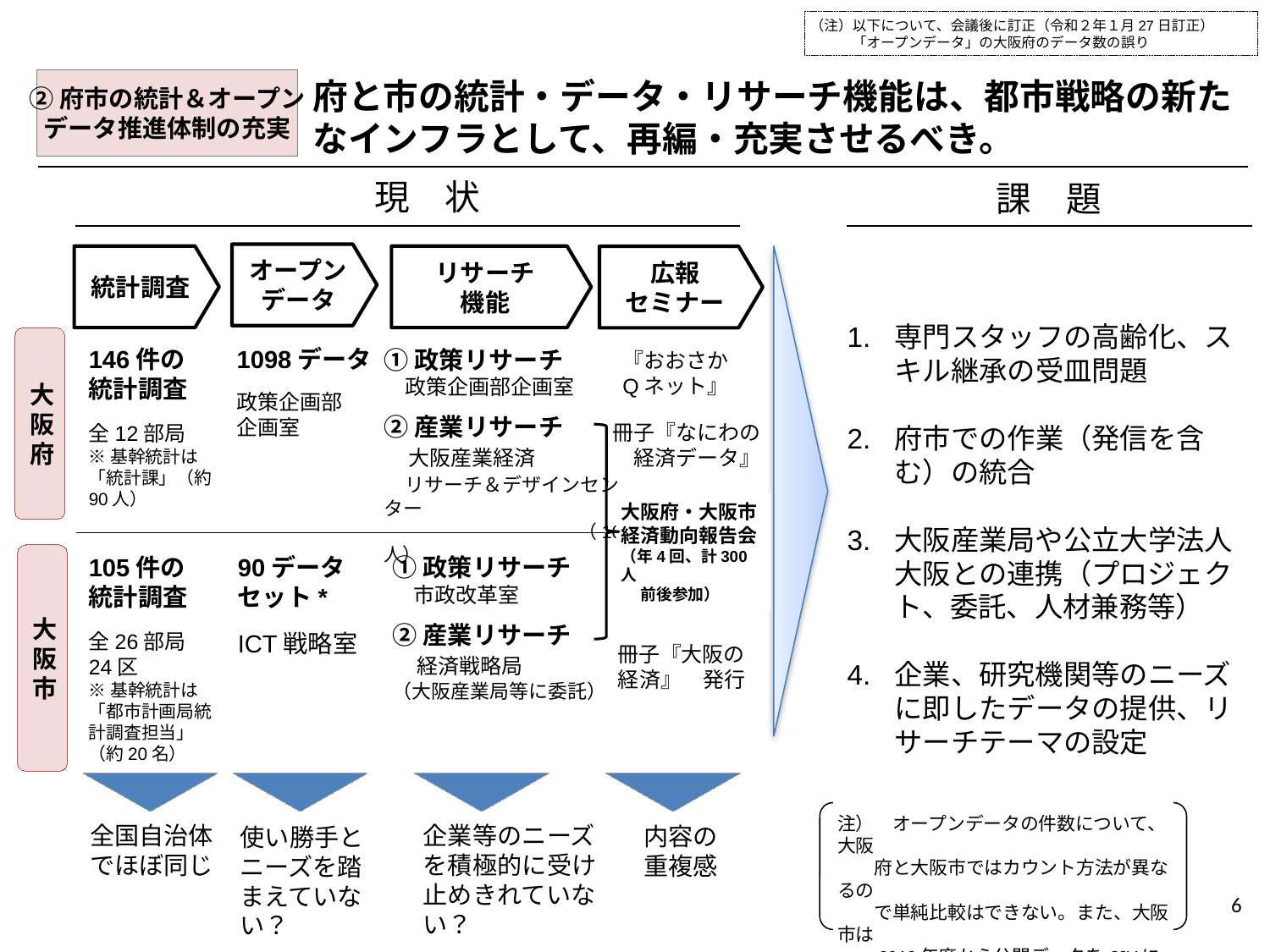

（注）以下について、会議後に訂正（令和２年１月27日訂正）
　　　「オープンデータ」の大阪府のデータ数の誤り
府と市の統計・データ・リサーチ機能は、都市戦略の新たなインフラとして、再編・充実させるべき。
②府市の統計＆オープン
データ推進体制の充実
現　状
課　題
オープン
データ
統計調査
リサーチ
機能
広報
セミナー
専門スタッフの高齢化、スキル継承の受皿問題

府市での作業（発信を含む）の統合

大阪産業局や公立大学法人大阪との連携（プロジェクト、委託、人材兼務等）

企業、研究機関等のニーズに即したデータの提供、リサーチテーマの設定
大阪府
146件の
統計調査

全12部局
※基幹統計は「統計課」（約90人）
1098データ

政策企画部
企画室
①政策リサーチ
　政策企画部企画室

②産業リサーチ
　大阪産業経済
　リサーチ＆デザインセンター
　　　　　　　　　　（16人）
『おおさかQネット』
冊子『なにわの
　経済データ』

大阪府・大阪市
経済動向報告会
（年4回、計300人
　 前後参加）
大阪市
105件の
統計調査

全26部局
24区
※基幹統計は「都市計画局統計調査担当」（約20名）
90データ
セット*

ICT戦略室
①政策リサーチ
　市政改革室

②産業リサーチ
　経済戦略局
（大阪産業局等に委託）
冊子『大阪の
経済』　発行

注）　オープンデータの件数について、大阪
　　府と大阪市ではカウント方法が異なるの
　　で単純比較はできない。また、大阪市は
　　2019年度から公開データをCSVに限定し
　　たため、データセット数が少ない。
企業等のニーズを積極的に受け止めきれていない？
全国自治体でほぼ同じ
内容の重複感
使い勝手とニーズを踏まえていない？
6